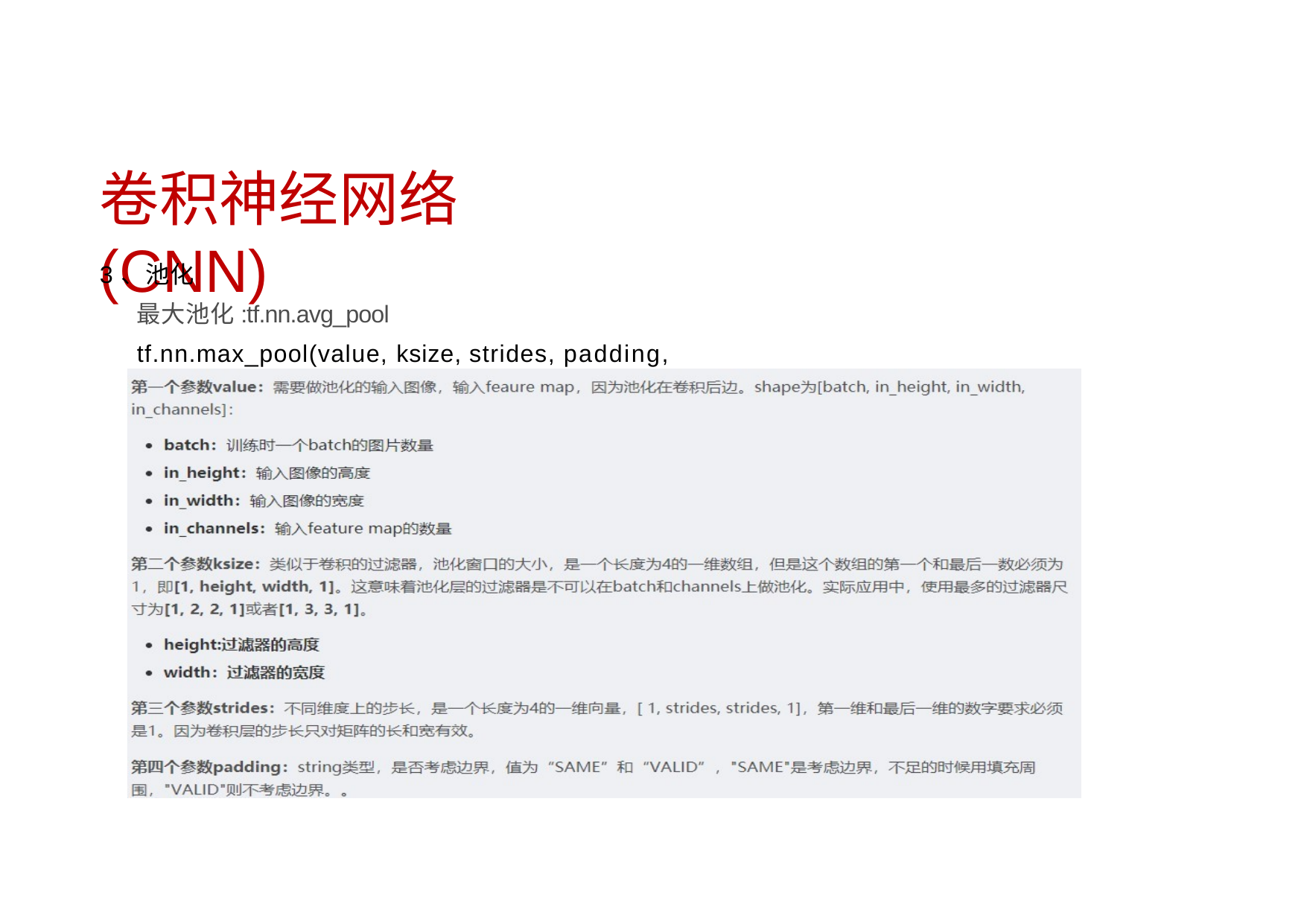

# 卷积神经网络(CNN)
3、池化
最大池化:tf.nn.avg_pool
tf.nn.max_pool(value, ksize, strides, padding, name=None)